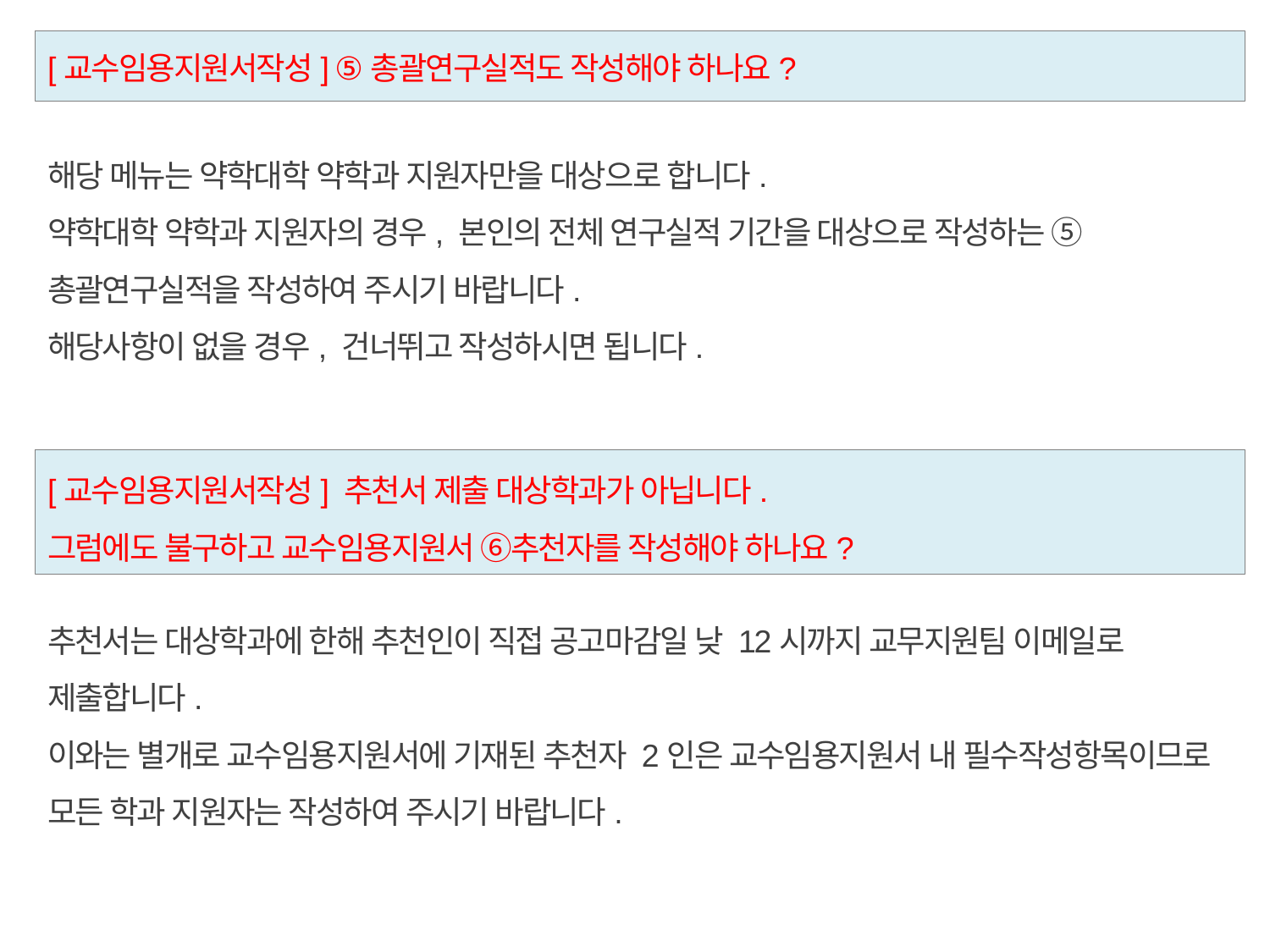

[교수임용지원서작성] ⑤총괄연구실적도 작성해야 하나요?
해당 메뉴는 약학대학 약학과 지원자만을 대상으로 합니다.
약학대학 약학과 지원자의 경우, 본인의 전체 연구실적 기간을 대상으로 작성하는 ⑤총괄연구실적을 작성하여 주시기 바랍니다.
해당사항이 없을 경우, 건너뛰고 작성하시면 됩니다.
[교수임용지원서작성] 추천서 제출 대상학과가 아닙니다.
그럼에도 불구하고 교수임용지원서 ⑥추천자를 작성해야 하나요?

추천서는 대상학과에 한해 추천인이 직접 공고마감일 낮 12시까지 교무지원팀 이메일로 제출합니다.
이와는 별개로 교수임용지원서에 기재된 추천자 2인은 교수임용지원서 내 필수작성항목이므로 모든 학과 지원자는 작성하여 주시기 바랍니다.